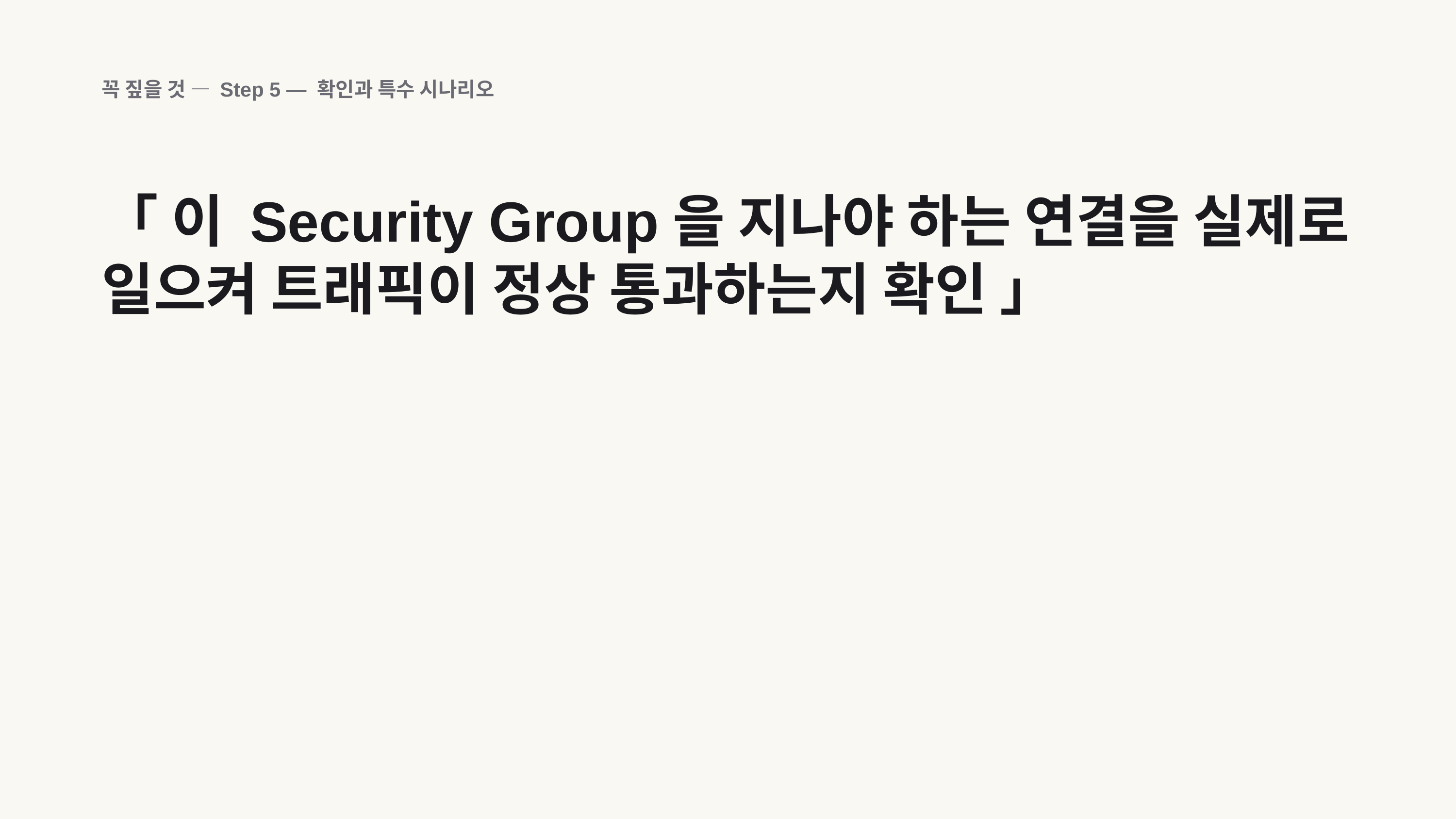

꼭 짚을 것 — Step 5 — 확인과 특수 시나리오
「 이 Security Group을 지나야 하는 연결을 실제로 일으켜 트래픽이 정상 통과하는지 확인 」